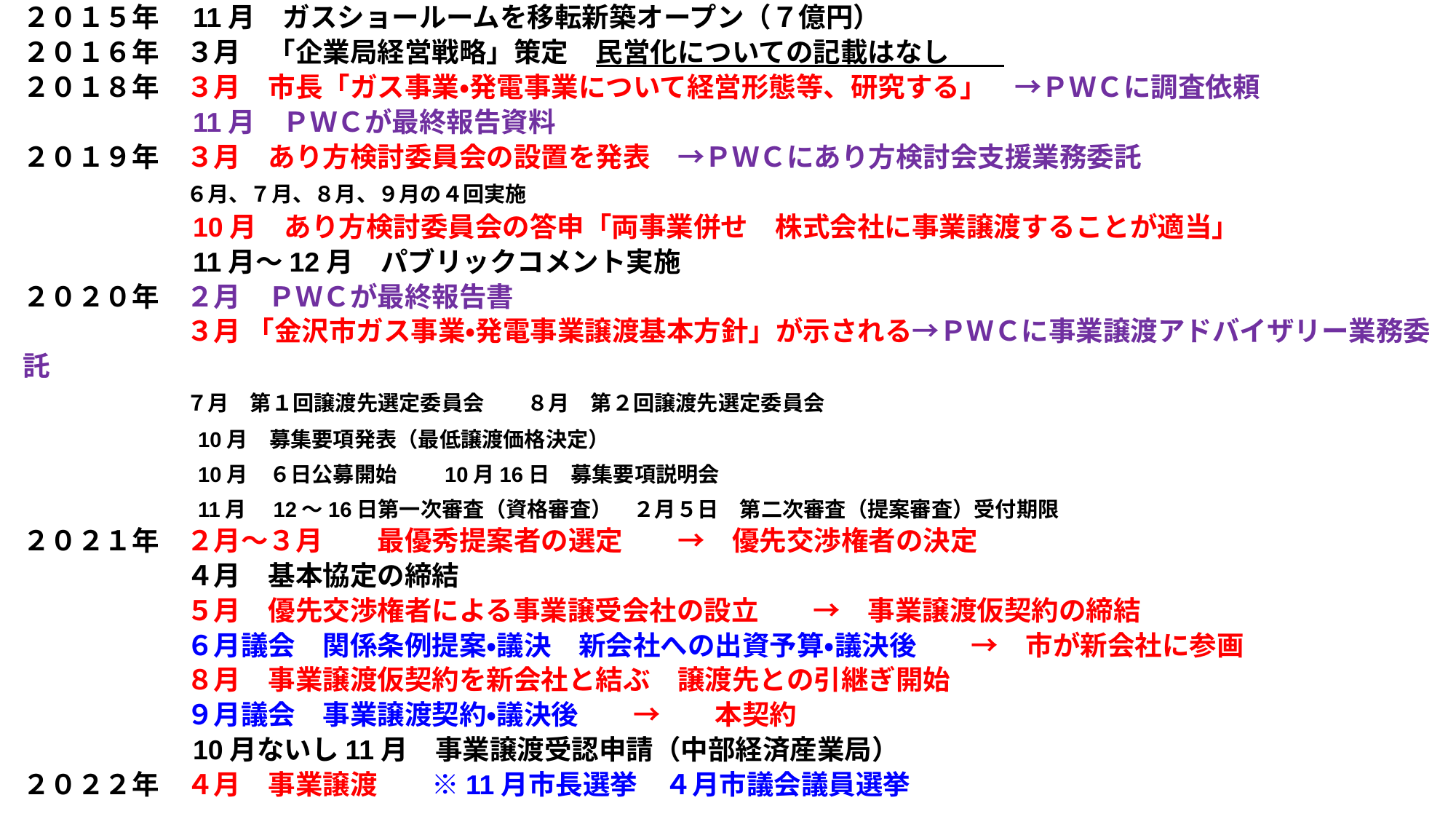

# ２０１５年　11月　ガスショールームを移転新築オープン（７億円） ２０１６年　３月　「企業局経営戦略」策定　民営化についての記載はなし　　 ２０１８年　３月　市長「ガス事業・発電事業について経営形態等、研究する」　→ＰＷＣに調査依頼 　　　　　　11月　ＰＷＣが最終報告資料 ２０１９年　３月　あり方検討委員会の設置を発表　→ＰＷＣにあり方検討会支援業務委託 　　　　　　６月、７月、８月、９月の４回実施 　　　　　　10月　あり方検討委員会の答申「両事業併せ　株式会社に事業譲渡することが適当」 　　　　　　11月～12月　パブリックコメント実施　　　　 ２０２０年　２月　ＰＷＣが最終報告書 　　　　　　３月 「金沢市ガス事業・発電事業譲渡基本方針」が示される→ＰＷＣに事業譲渡アドバイザリー業務委託 　　　　　　７月　第１回譲渡先選定委員会　　８月　第２回譲渡先選定委員会 　　　　　　　　10月　募集要項発表（最低譲渡価格決定） 　　　　　　　　10月　６日公募開始　　10月16日　募集要項説明会 　　　　　　　　11月　12～16日第一次審査（資格審査）　２月５日　第二次審査（提案審査）受付期限 ２０２１年　２月～３月　　最優秀提案者の選定　　→　優先交渉権者の決定 　　　　　　４月　基本協定の締結 　　　　　　５月　優先交渉権者による事業譲受会社の設立　　→　事業譲渡仮契約の締結 　　　　　　６月議会　関係条例提案・議決　新会社への出資予算・議決後　　→　市が新会社に参画 　　　　　　８月　事業譲渡仮契約を新会社と結ぶ　譲渡先との引継ぎ開始 　　　　　　９月議会　事業譲渡契約・議決後　　→　　本契約 　　　　　　10月ないし11月　事業譲渡受認申請（中部経済産業局） ２０２２年　４月　事業譲渡　　※11月市長選挙　４月市議会議員選挙